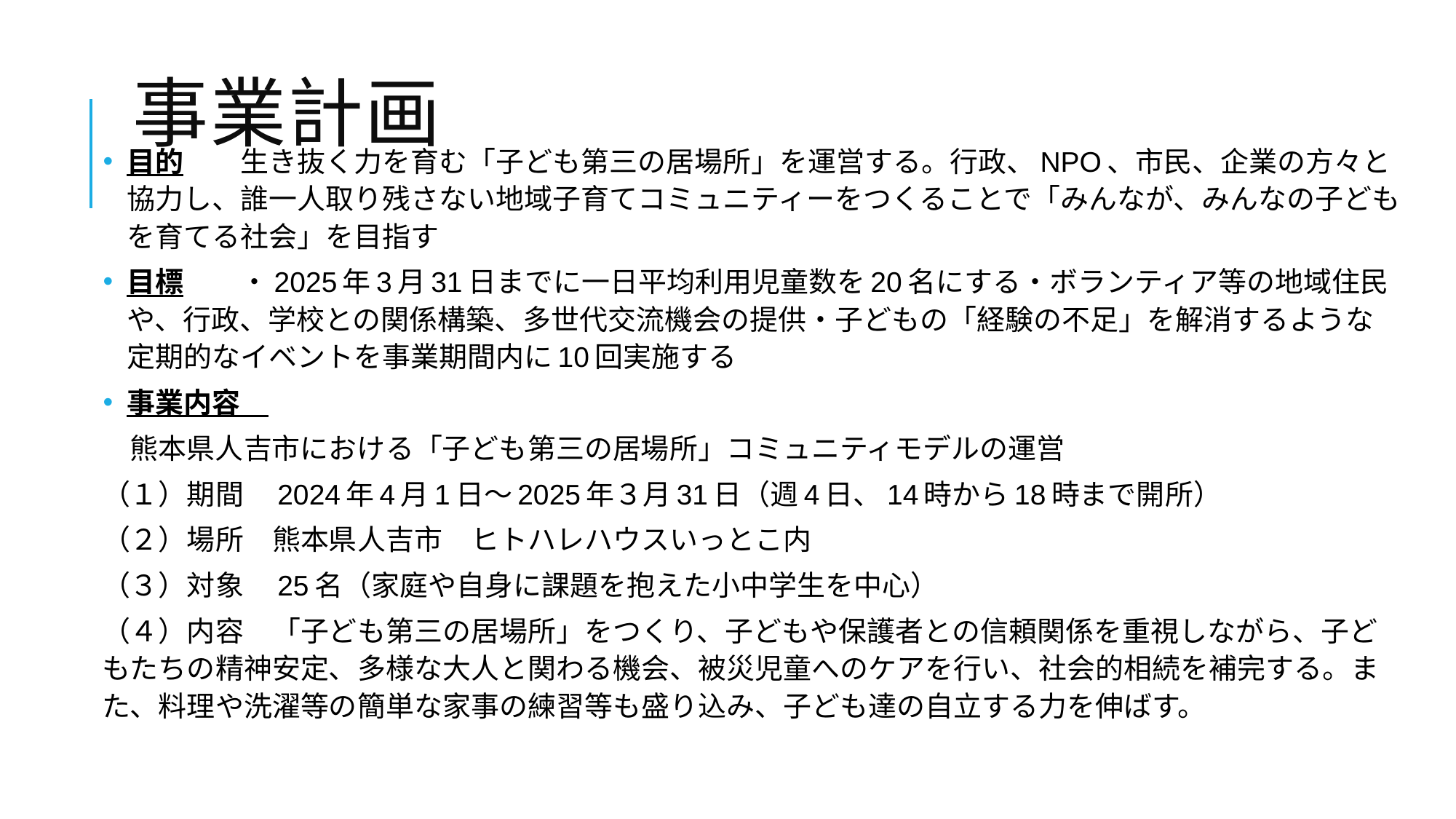

# 事業計画
目的　　生き抜く力を育む「子ども第三の居場所」を運営する。行政、NPO、市民、企業の方々と協力し、誰一人取り残さない地域子育てコミュニティーをつくることで「みんなが、みんなの子どもを育てる社会」を目指す
目標　　・2025年3月31日までに一日平均利用児童数を20名にする・ボランティア等の地域住民や、行政、学校との関係構築、多世代交流機会の提供・子どもの「経験の不足」を解消するような定期的なイベントを事業期間内に10回実施する
事業内容
　熊本県人吉市における「子ども第三の居場所」コミュニティモデルの運営
（１）期間　2024年4月1日～2025年３月31日（週4日、14時から18時まで開所）
（２）場所　熊本県人吉市　ヒトハレハウスいっとこ内
（３）対象　25名（家庭や自身に課題を抱えた小中学生を中心）
（４）内容　「子ども第三の居場所」をつくり、子どもや保護者との信頼関係を重視しながら、子どもたちの精神安定、多様な大人と関わる機会、被災児童へのケアを行い、社会的相続を補完する。また、料理や洗濯等の簡単な家事の練習等も盛り込み、子ども達の自立する力を伸ばす。